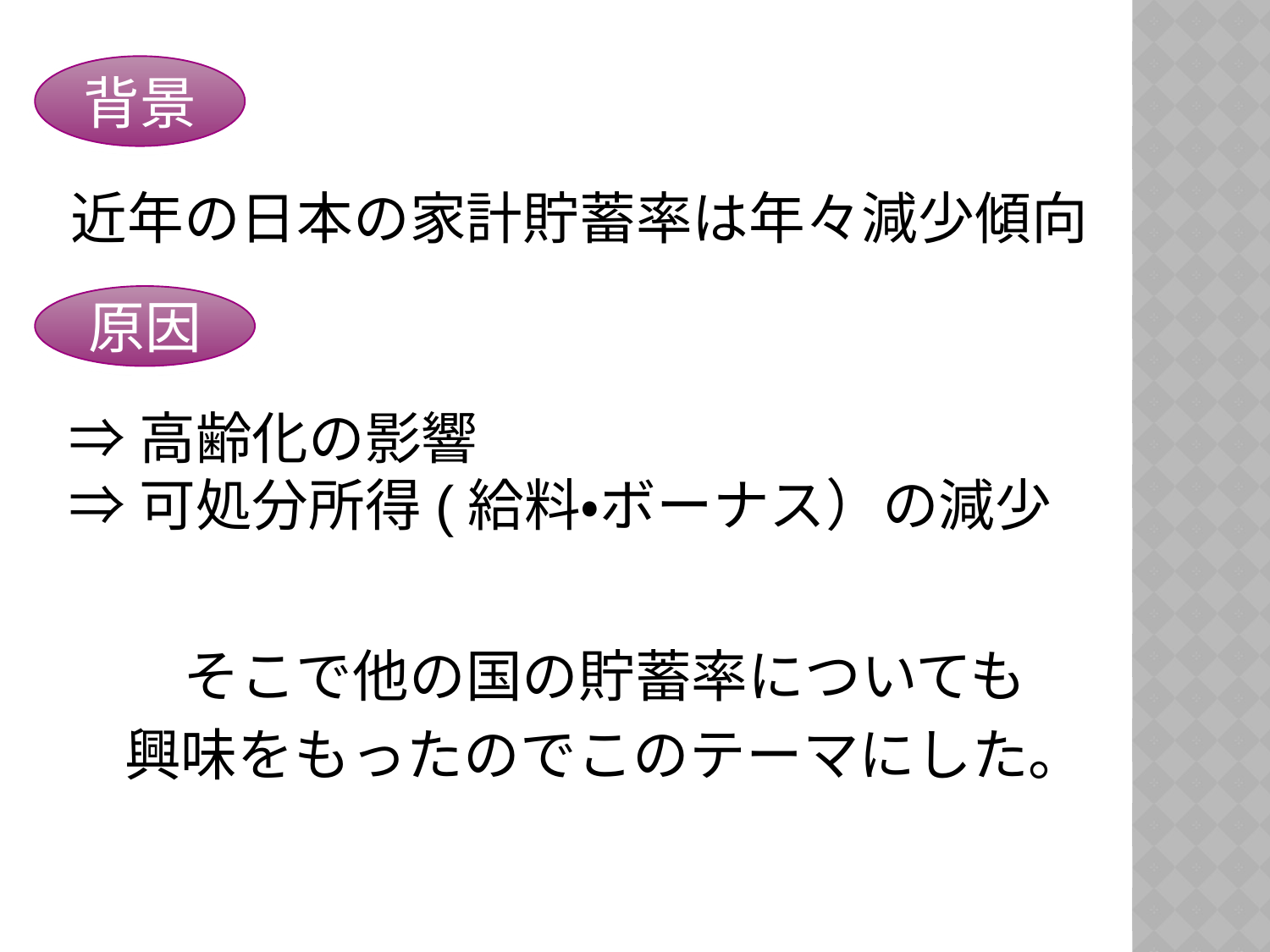

背景
近年の日本の家計貯蓄率は年々減少傾向
原因
⇒高齢化の影響
⇒可処分所得(給料・ボーナス）の減少

そこで他の国の貯蓄率についても
興味をもったのでこのテーマにした。